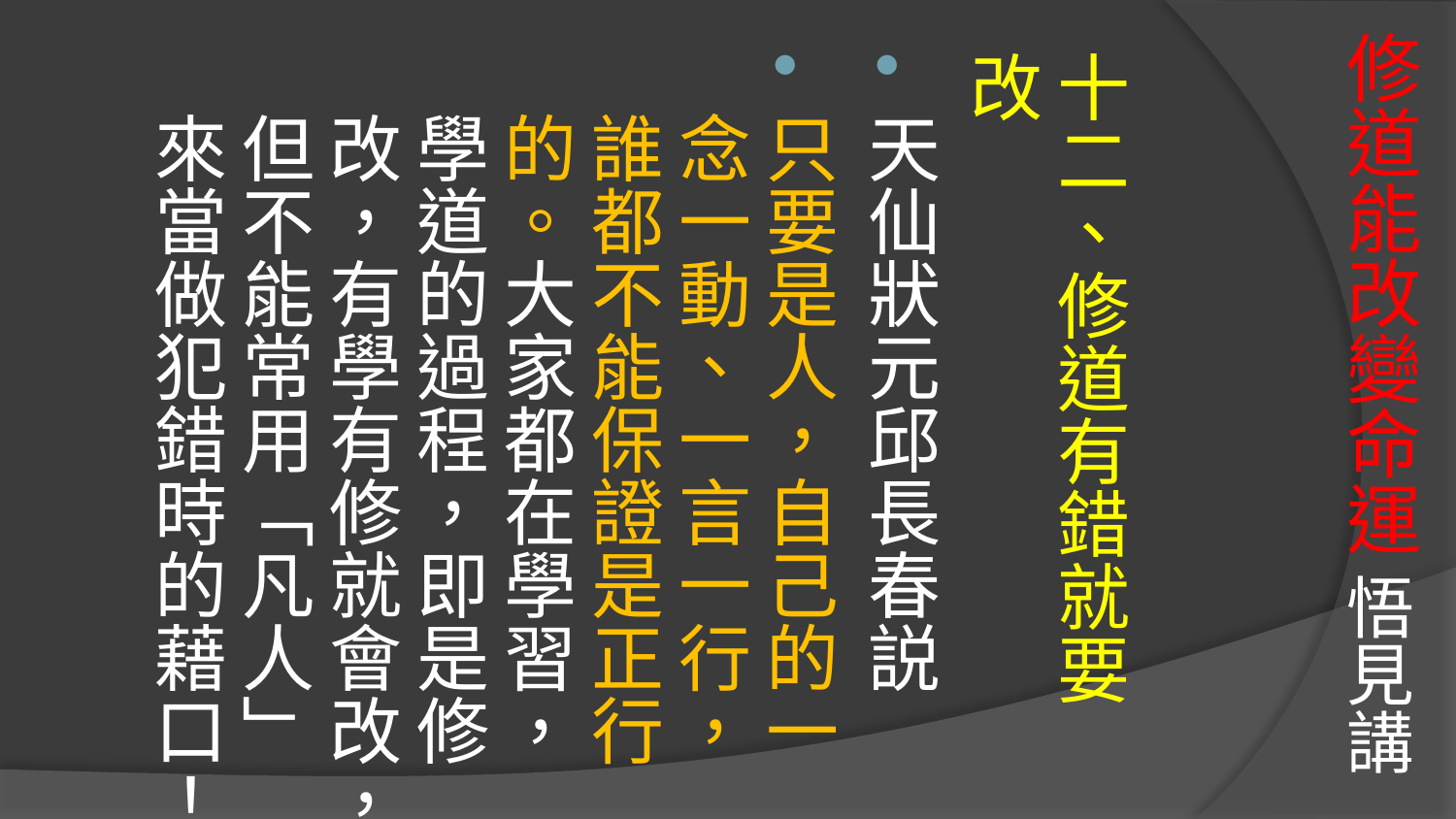

# 修道能改變命運 悟見講
十二、修道有錯就要改
天仙狀元邱長春説
只要是人，自己的一念一動、一言一行，誰都不能保證是正行的。大家都在學習，學道的過程，即是修改，有學有修就會改，但不能常用「凡人」來當做犯錯時的藉口！